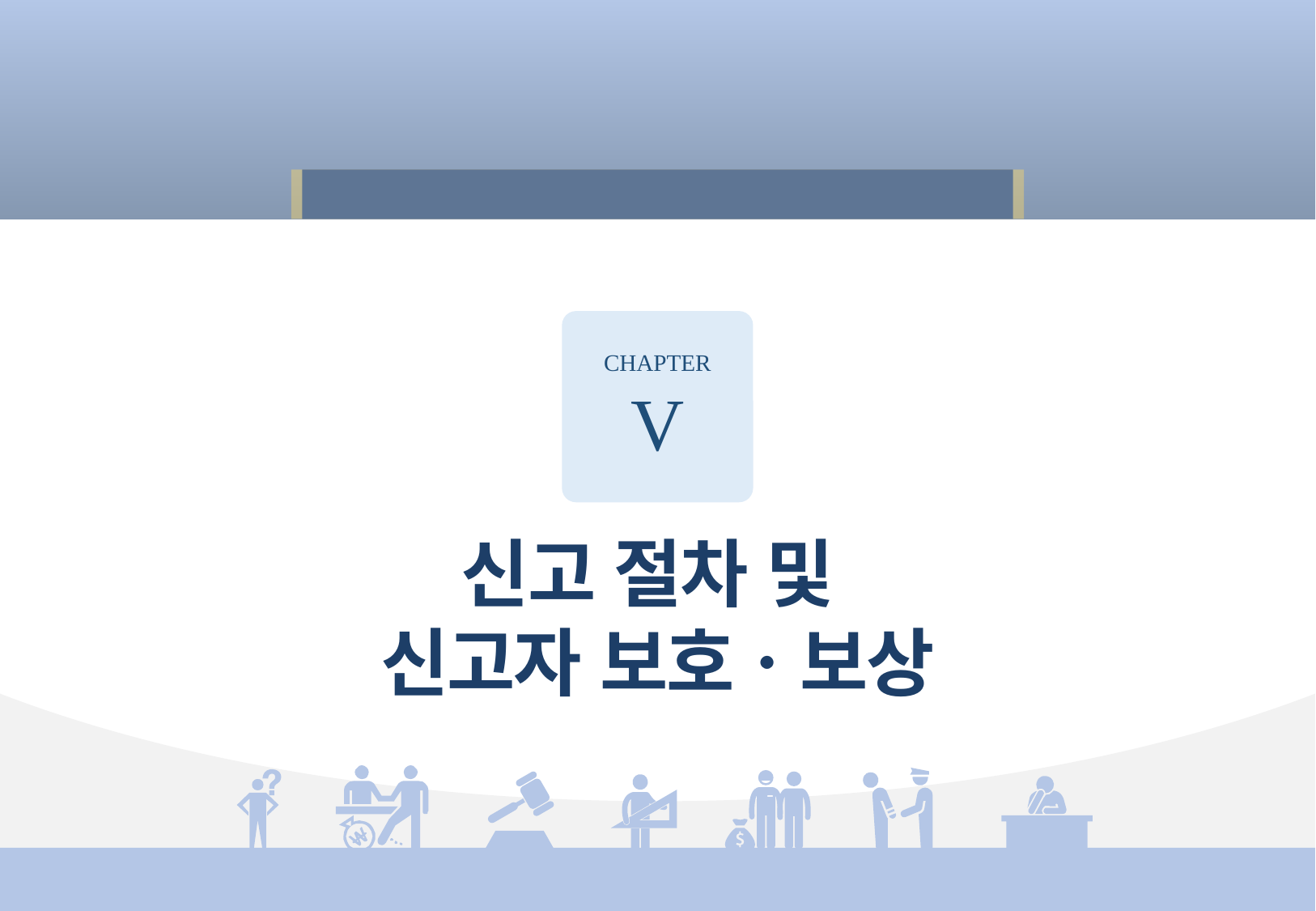

「공직자의 이해충돌 방지법」의 이해

CHAPTER
V
신고 절차 및
신고자 보호ㆍ보상

97